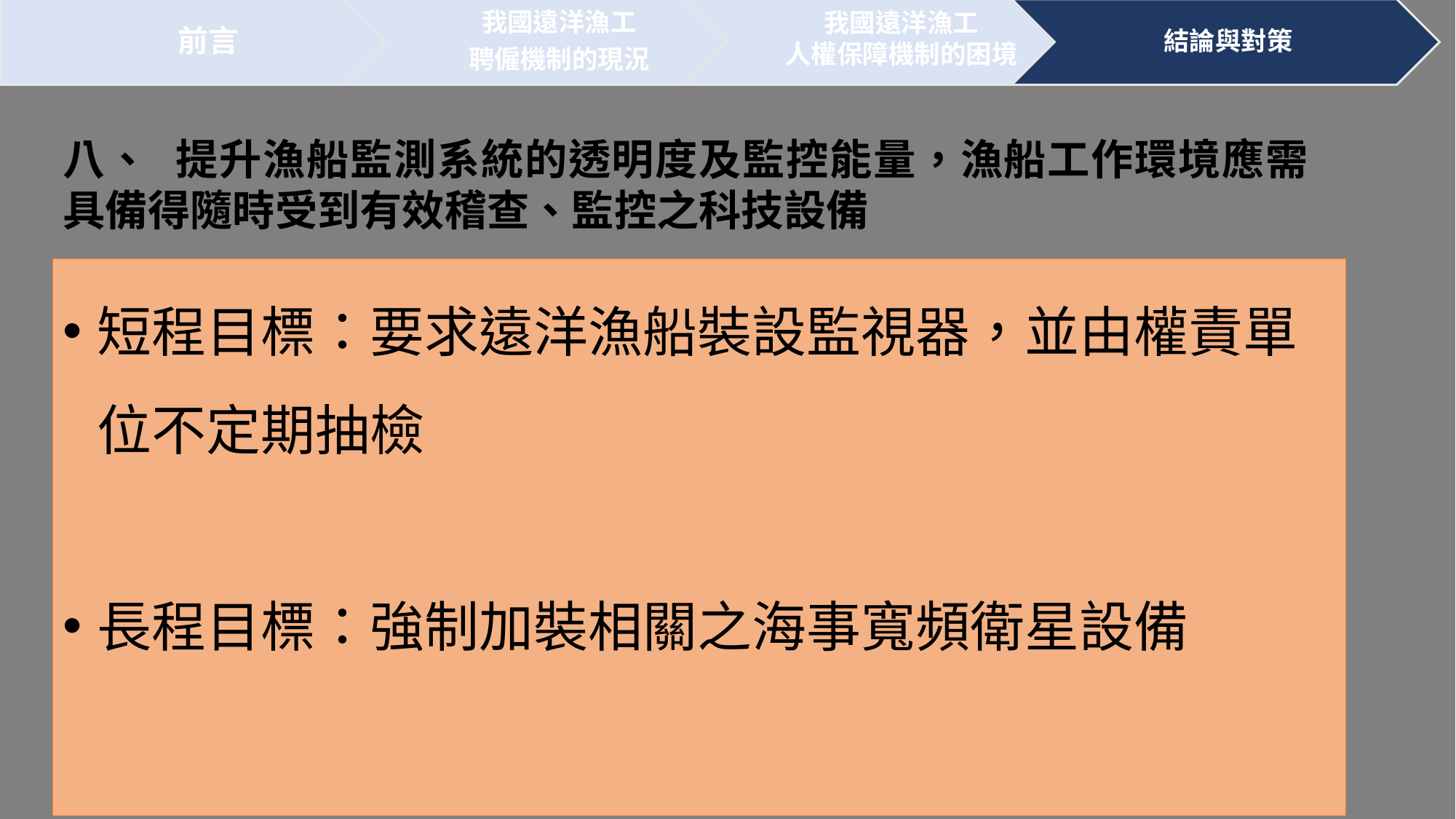

前言
我國遠洋漁工
聘僱機制的現況
我國遠洋漁工
人權保障機制的困境
結論與對策
八、	提升漁船監測系統的透明度及監控能量，漁船工作環境應需具備得隨時受到有效稽查、監控之科技設備
短程目標：要求遠洋漁船裝設監視器，並由權責單位不定期抽檢

長程目標：強制加裝相關之海事寬頻衛星設備